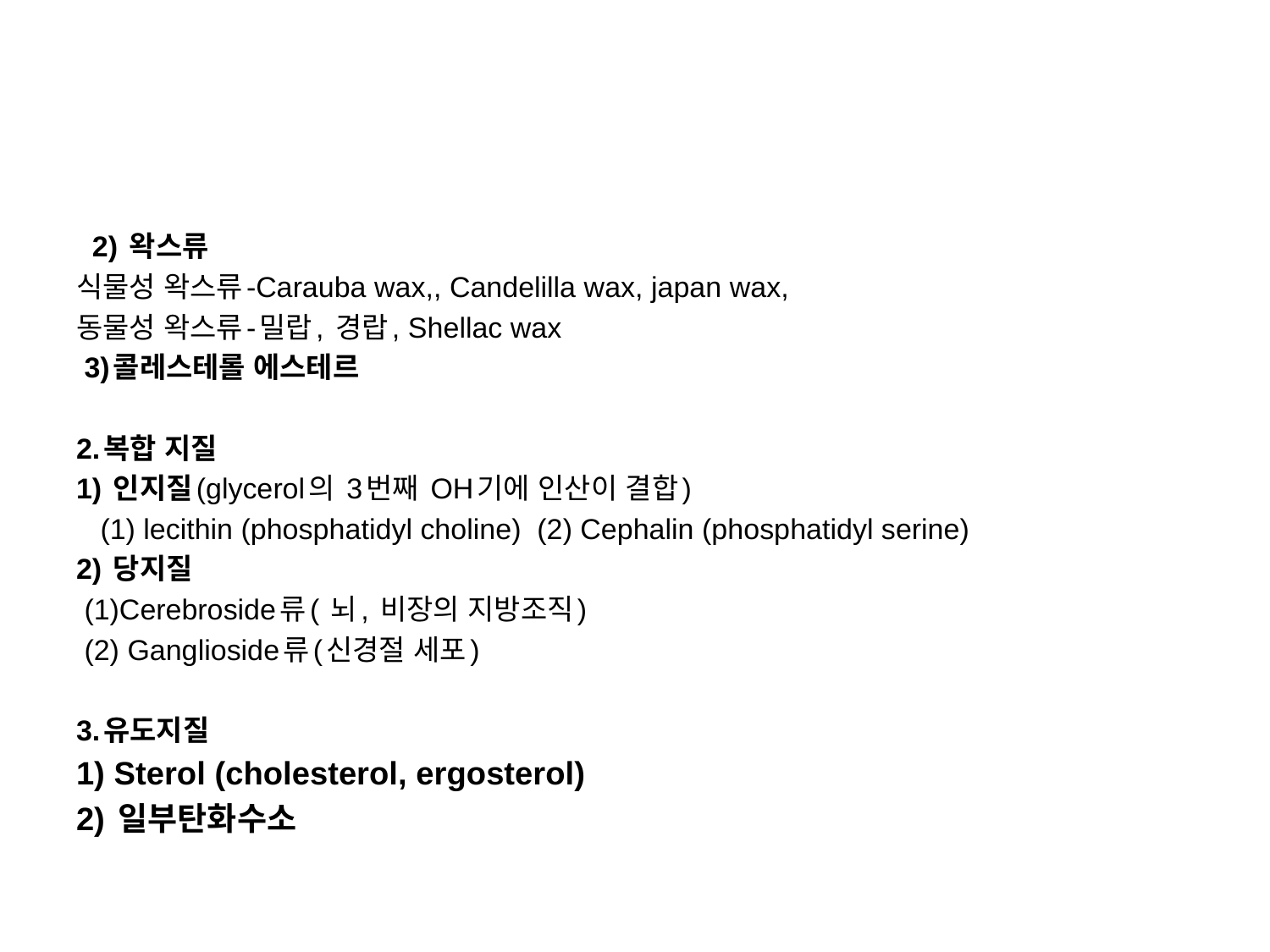

2) 왁스류
식물성 왁스류-Carauba wax,, Candelilla wax, japan wax,
동물성 왁스류-밀랍, 경랍, Shellac wax
 3)콜레스테롤 에스테르

2.복합 지질
1) 인지질(glycerol의 3번째 OH기에 인산이 결합)
   (1) lecithin (phosphatidyl choline)  (2) Cephalin (phosphatidyl serine)
2) 당지질
 (1)Cerebroside류( 뇌, 비장의 지방조직)
 (2) Ganglioside류(신경절 세포)

3.유도지질
1) Sterol (cholesterol, ergosterol)
2) 일부탄화수소